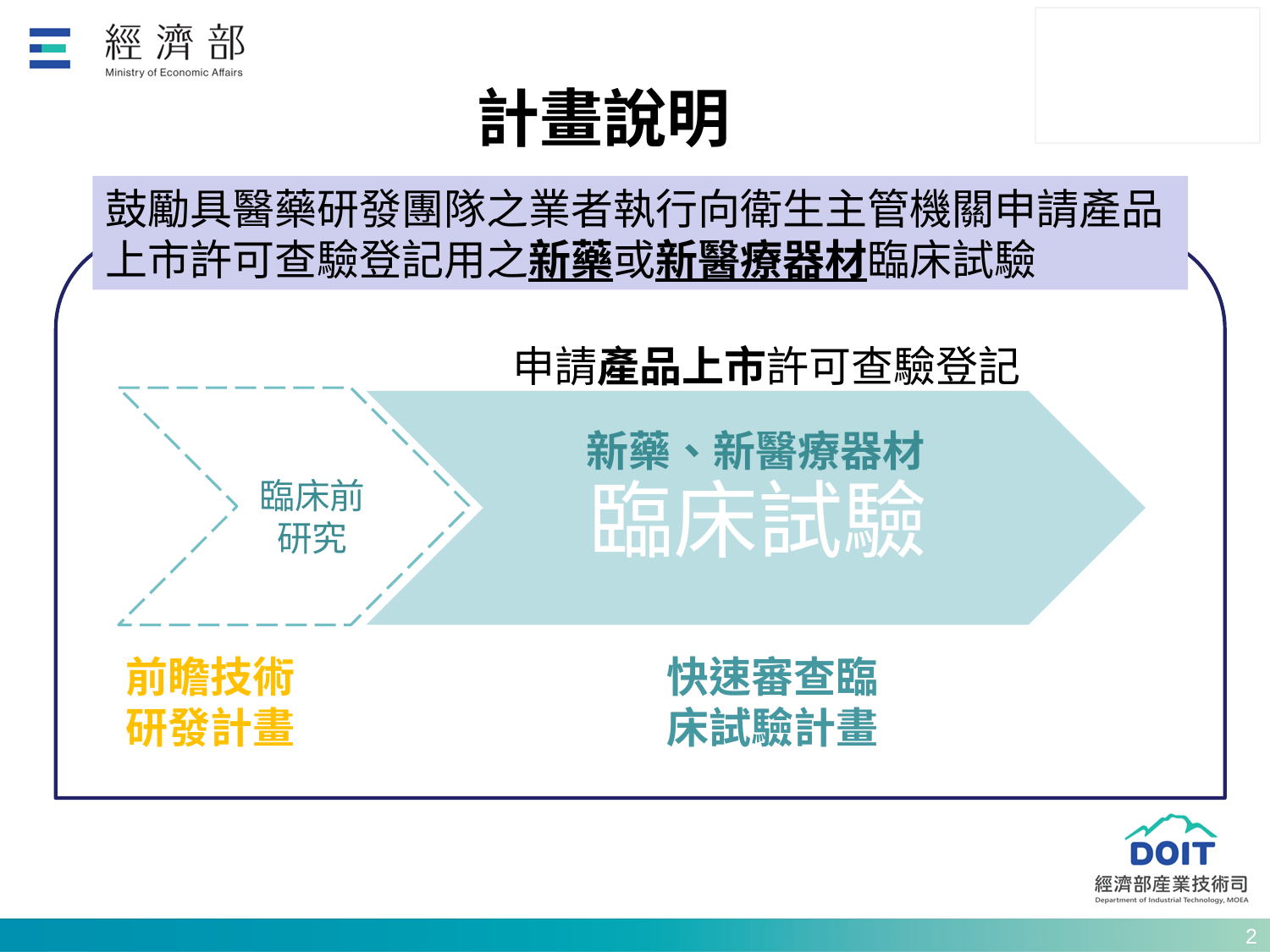

# 計畫說明
鼓勵具醫藥研發團隊之業者執行向衛生主管機關申請產品上市許可查驗登記用之新藥或新醫療器材臨床試驗

臨床試驗
申請產品上市許可查驗登記
新藥、新醫療器材
臨床前
研究
前瞻技術
研發計畫
快速審查臨
床試驗計畫
2